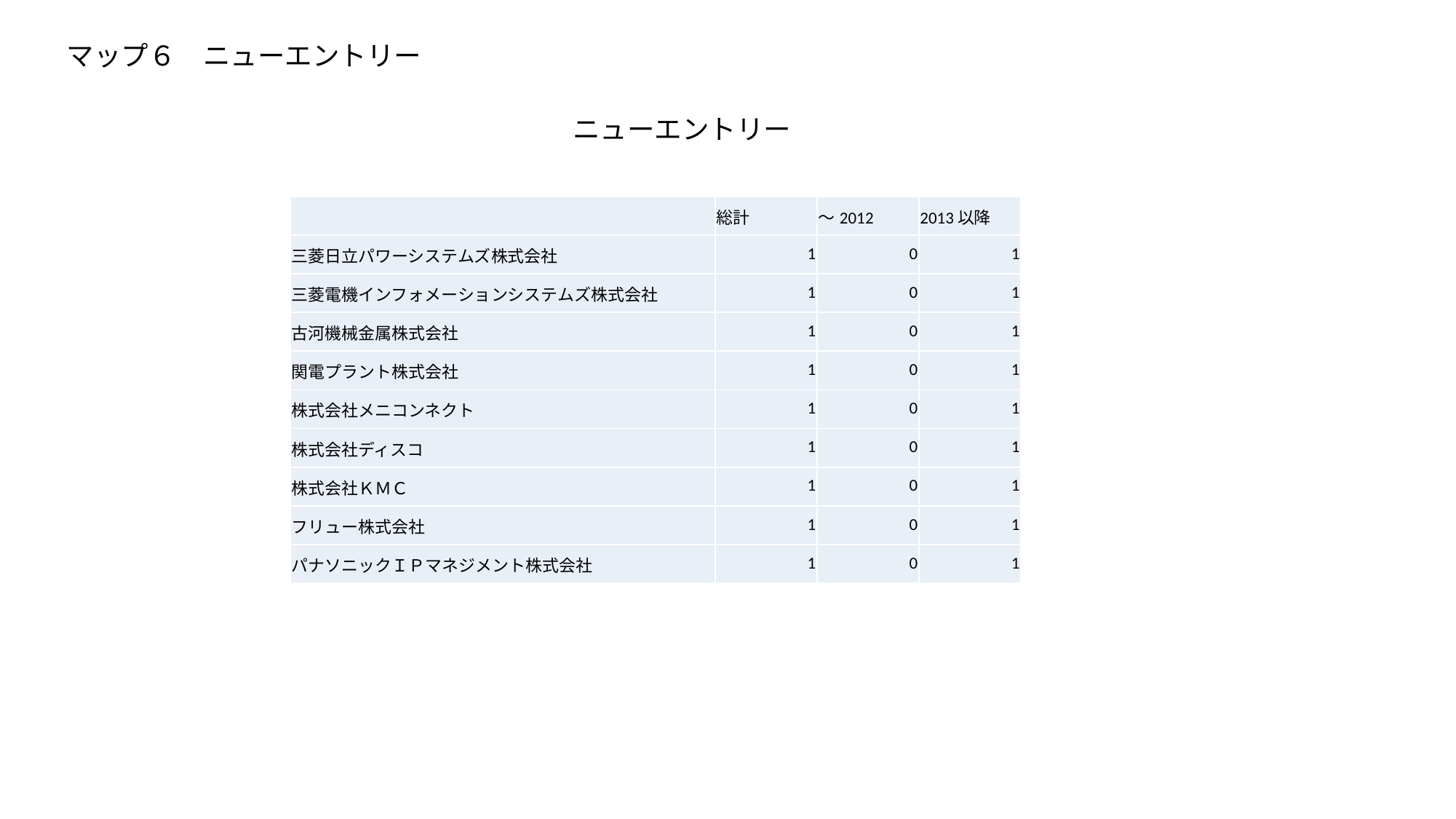

マップ６　ニューエントリー
ニューエントリー
|  | 総計 | ～2012 | 2013以降 |
| --- | --- | --- | --- |
| 三菱日立パワーシステムズ株式会社 | 1 | 0 | 1 |
| 三菱電機インフォメーションシステムズ株式会社 | 1 | 0 | 1 |
| 古河機械金属株式会社 | 1 | 0 | 1 |
| 関電プラント株式会社 | 1 | 0 | 1 |
| 株式会社メニコンネクト | 1 | 0 | 1 |
| 株式会社ディスコ | 1 | 0 | 1 |
| 株式会社ＫＭＣ | 1 | 0 | 1 |
| フリュー株式会社 | 1 | 0 | 1 |
| パナソニックＩＰマネジメント株式会社 | 1 | 0 | 1 |